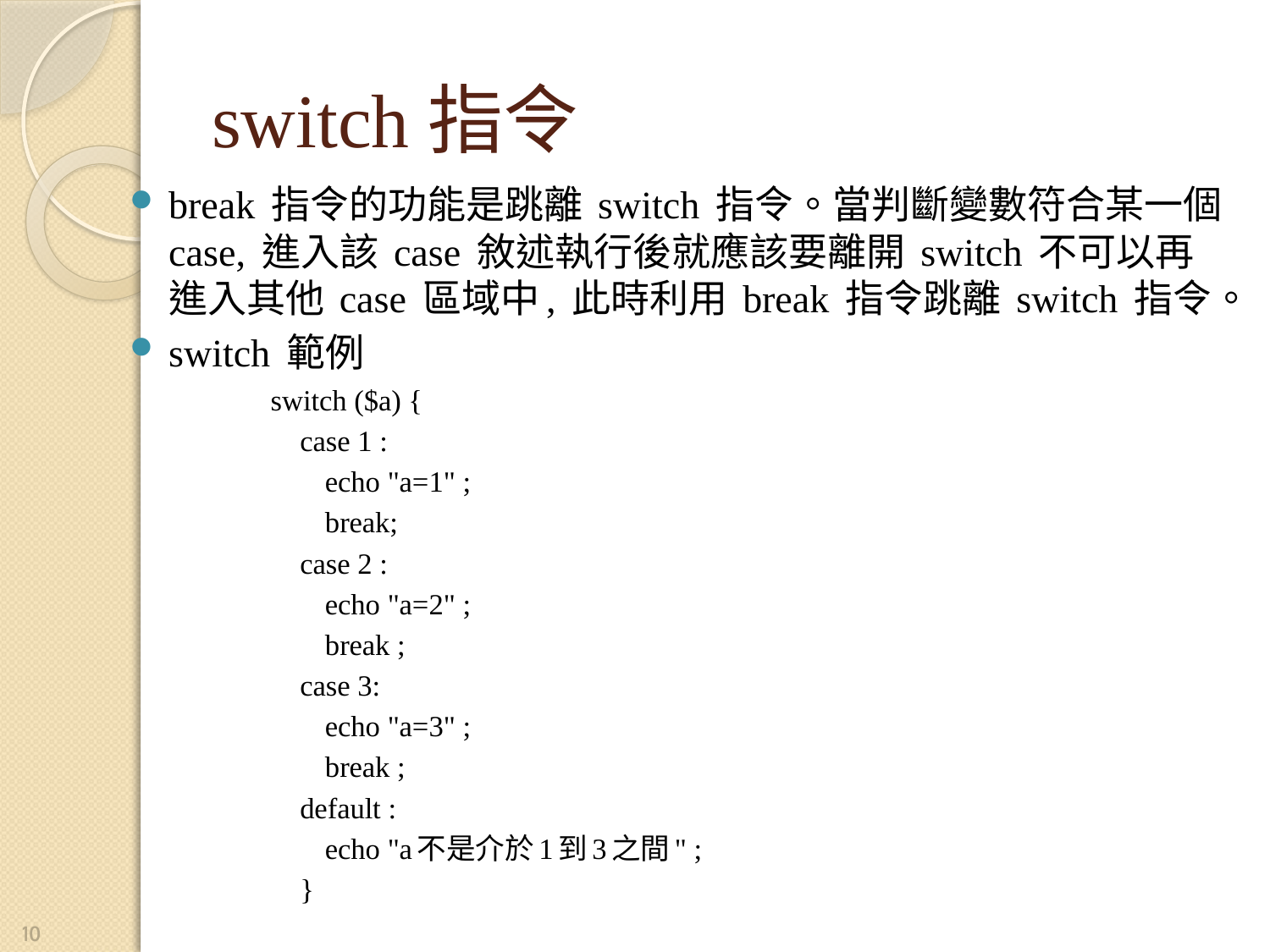

# switch指令
break 指令的功能是跳離 switch 指令。當判斷變數符合某一個 case, 進入該 case 敘述執行後就應該要離開 switch 不可以再進入其他 case 區域中, 此時利用 break 指令跳離 switch 指令。
switch 範例
                   switch ($a) {
case 1 :
		echo "a=1" ;
		break;
case 2 :
		echo "a=2" ;
		break ;
case 3:
		echo "a=3" ;
		break ;
default :
		echo "a不是介於1到3之間" ;
}
10